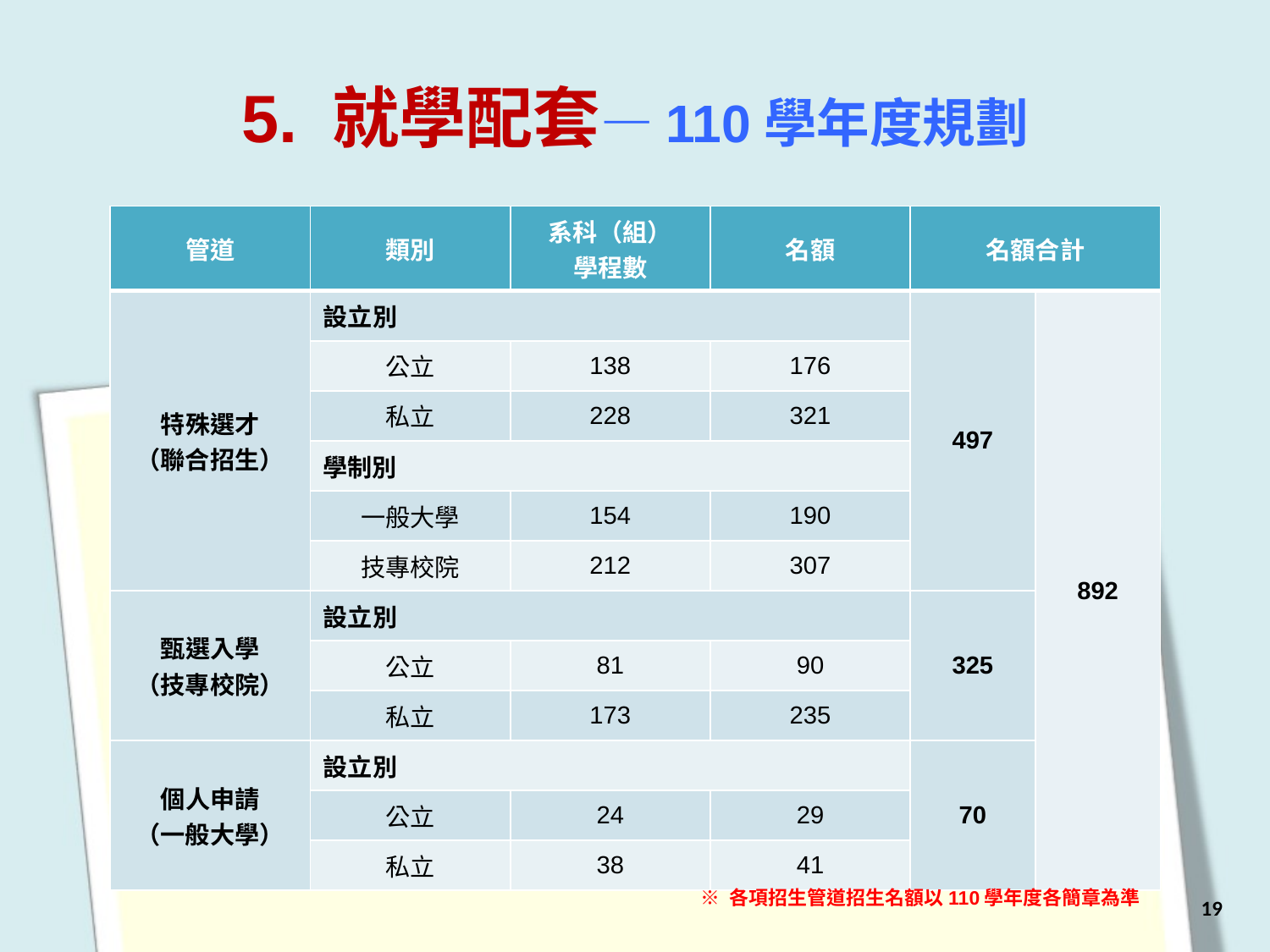

5. 就學配套—110學年度規劃
| 管道 | 類別 | 系科（組） 學程數 | 名額 | 名額合計 |  |
| --- | --- | --- | --- | --- | --- |
| 特殊選才 （聯合招生） | 設立別 |  |  | 497 | 892 |
|  | 公立 | 138 | 176 |  |  |
|  | 私立 | 228 | 321 |  |  |
|  | 學制別 |  |  |  |  |
|  | 一般大學 | 154 | 190 |  |  |
|  | 技專校院 | 212 | 307 |  |  |
| 甄選入學 （技專校院） | 設立別 |  |  | 325 |  |
|  | 公立 | 81 | 90 |  |  |
|  | 私立 | 173 | 235 |  |  |
| 個人申請 （一般大學） | 設立別 |  |  | 70 |  |
|  | 公立 | 24 | 29 |  |  |
|  | 私立 | 38 | 41 |  |  |
※ 各項招生管道招生名額以110學年度各簡章為準
19